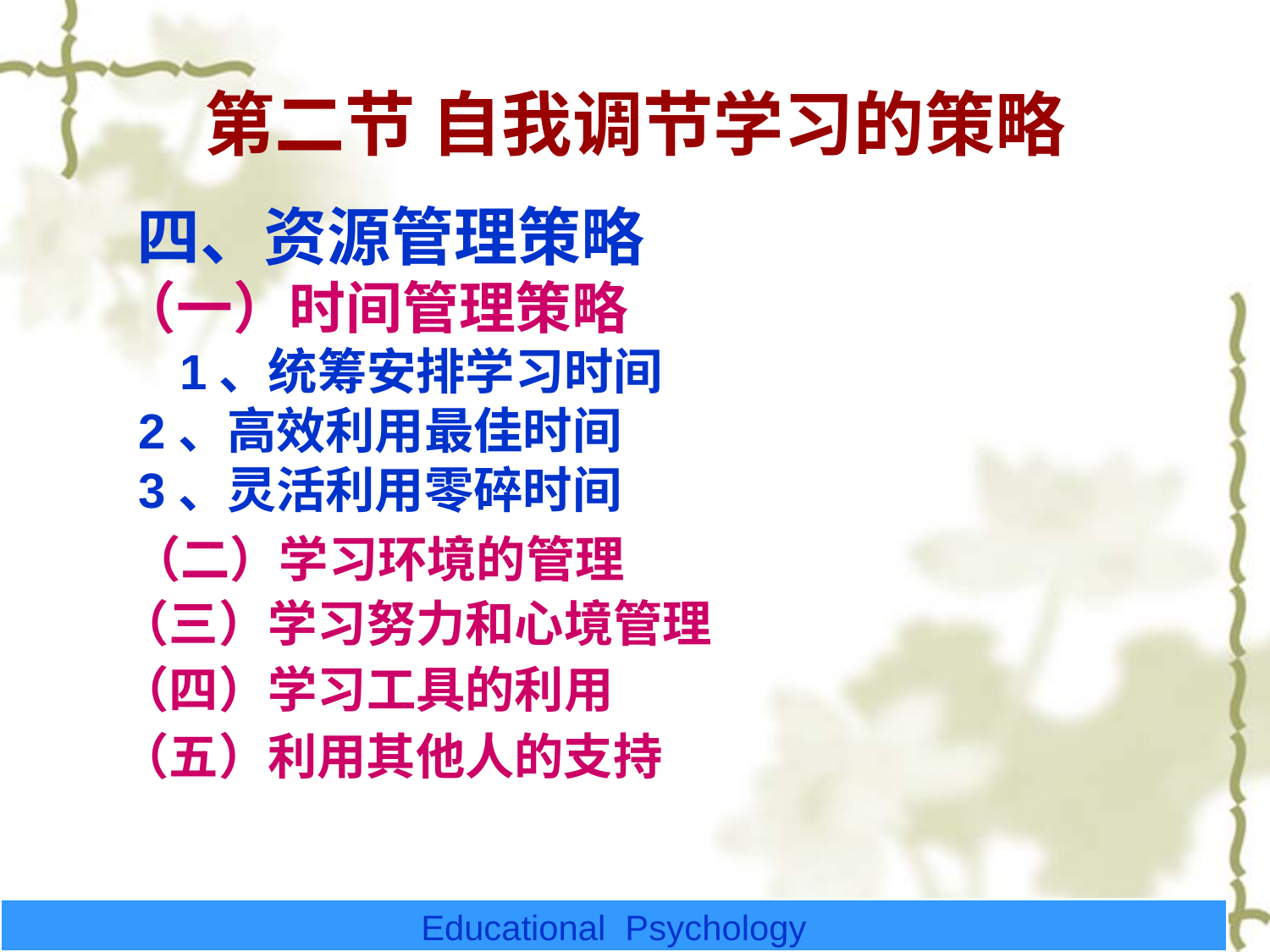

# 第二节 自我调节学习的策略
  四、资源管理策略
 （一）时间管理策略
      1、统筹安排学习时间
   2、高效利用最佳时间
   3、灵活利用零碎时间
  （二）学习环境的管理
 （三）学习努力和心境管理
 （四）学习工具的利用
 （五）利用其他人的支持
Educational  Psychology